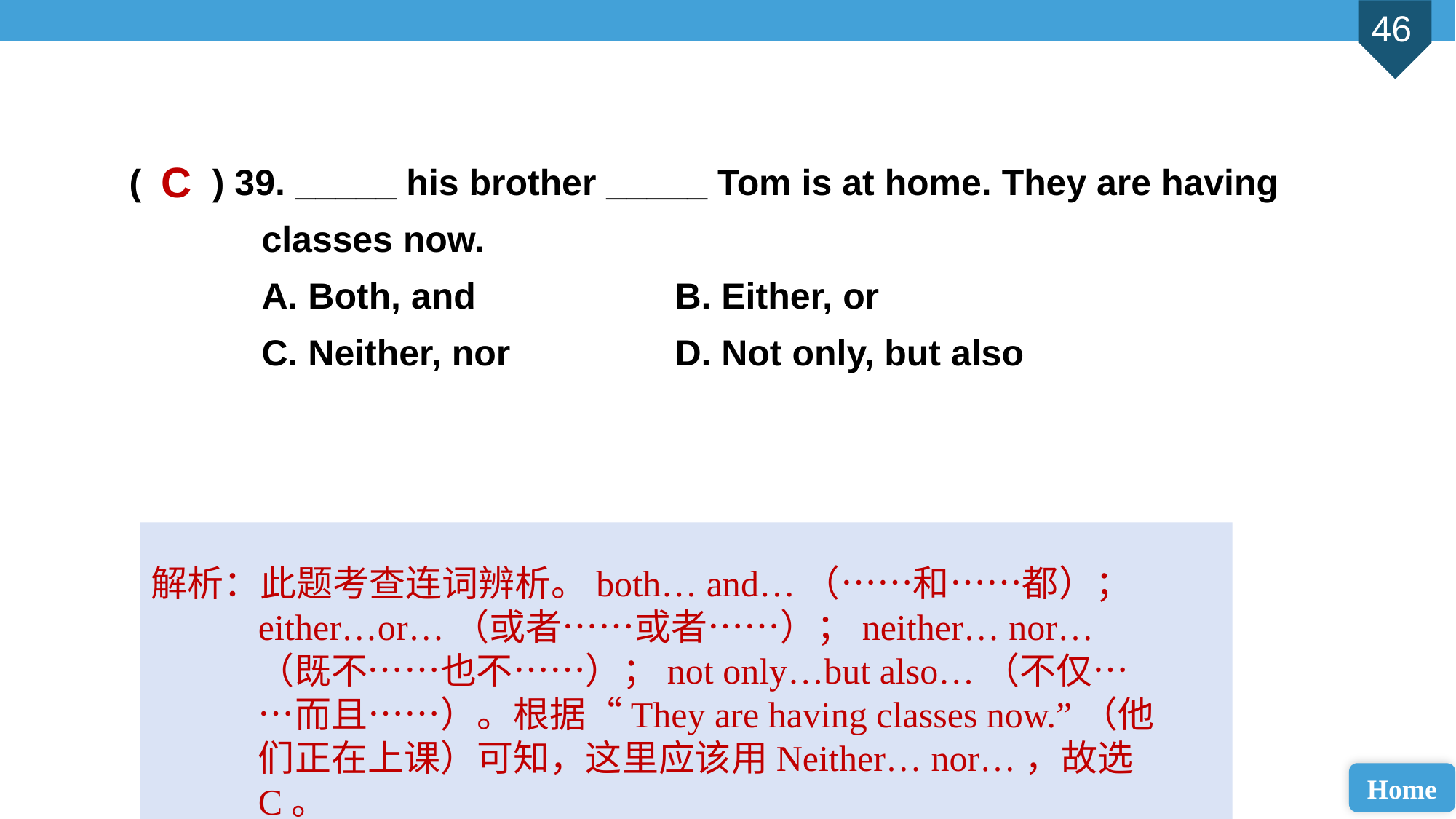

(       ) 39. _____ his brother _____ Tom is at home. They are having
             classes now.
             A. Both, and 		B. Either, or
             C. Neither, nor 		D. Not only, but also
C

解析：此题考查连词辨析。both… and…（……和……都）；either…or…（或者……或者……）；neither… nor…（既不……也不……）；not only…but also…（不仅……而且……）。根据“They are having classes now.”（他们正在上课）可知，这里应该用Neither… nor…，故选C。